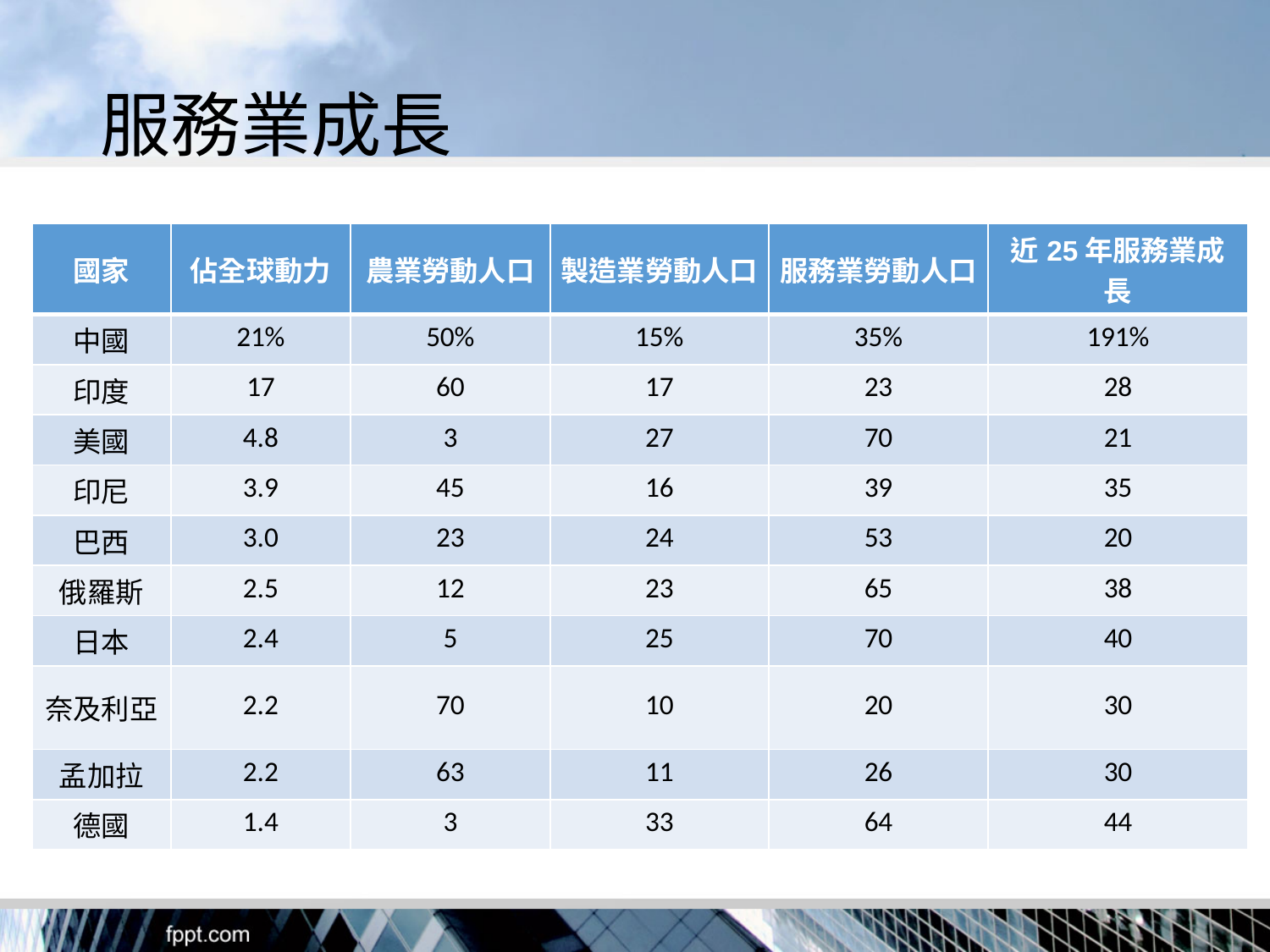

# 服務業成長
| 國家 | 佔全球動力 | 農業勞動人口 | 製造業勞動人口 | 服務業勞動人口 | 近25年服務業成長 |
| --- | --- | --- | --- | --- | --- |
| 中國 | 21% | 50% | 15% | 35% | 191% |
| 印度 | 17 | 60 | 17 | 23 | 28 |
| 美國 | 4.8 | 3 | 27 | 70 | 21 |
| 印尼 | 3.9 | 45 | 16 | 39 | 35 |
| 巴西 | 3.0 | 23 | 24 | 53 | 20 |
| 俄羅斯 | 2.5 | 12 | 23 | 65 | 38 |
| 日本 | 2.4 | 5 | 25 | 70 | 40 |
| 奈及利亞 | 2.2 | 70 | 10 | 20 | 30 |
| 孟加拉 | 2.2 | 63 | 11 | 26 | 30 |
| 德國 | 1.4 | 3 | 33 | 64 | 44 |